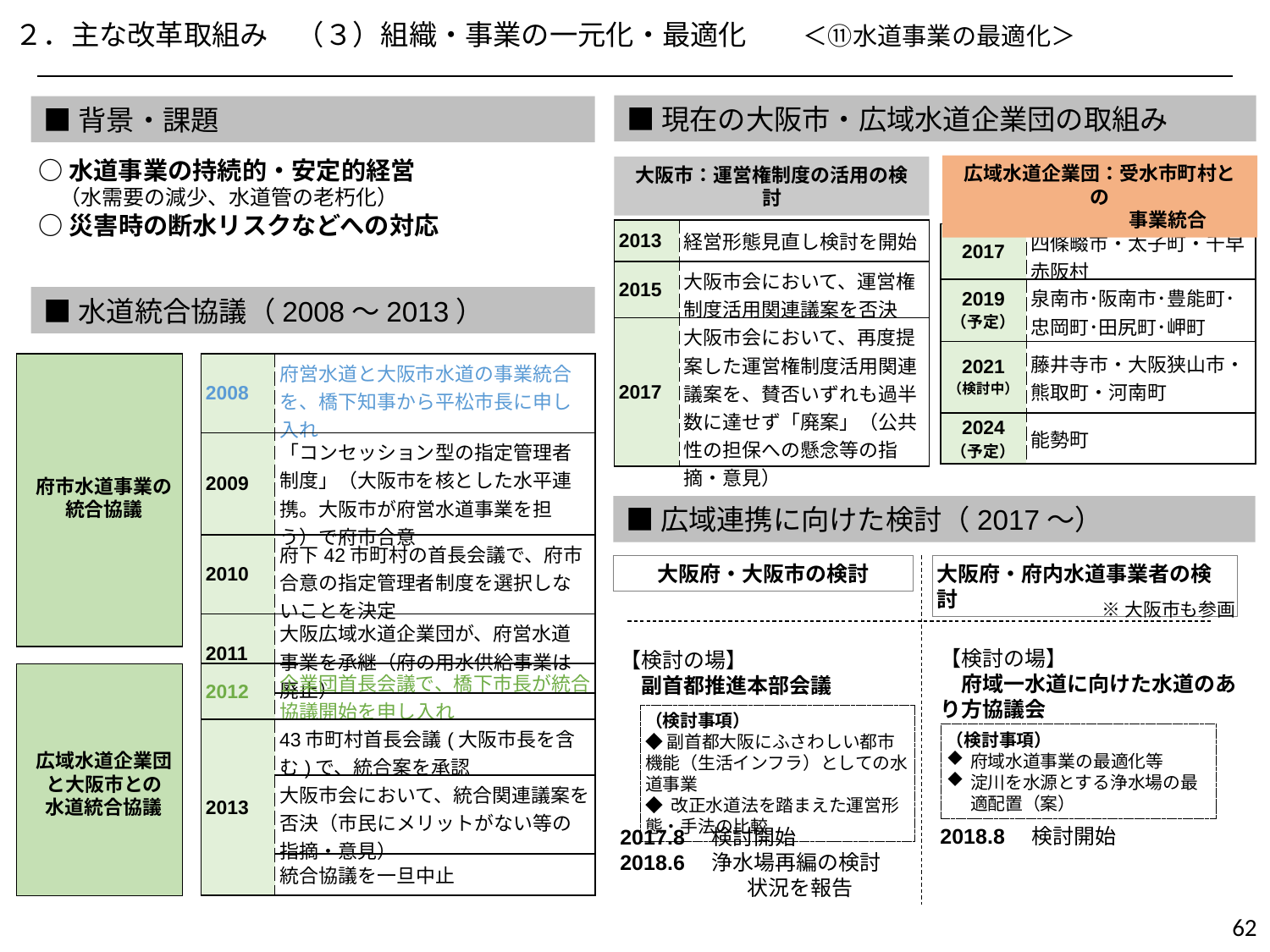

２．主な改革取組み　（３）組織・事業の一元化・最適化　　＜⑪水道事業の最適化＞
■現在の大阪市・広域水道企業団の取組み
■背景・課題
○水道事業の持続的・安定的経営
　（水需要の減少、水道管の老朽化）
○災害時の断水リスクなどへの対応
広域水道企業団：受水市町村との
　　　　　　　事業統合
大阪市：運営権制度の活用の検討
| 2013 | 経営形態見直し検討を開始 |
| --- | --- |
| 2015 | 大阪市会において、運営権制度活用関連議案を否決 |
| 2017 | 大阪市会において、再度提案した運営権制度活用関連議案を、賛否いずれも過半数に達せず「廃案」（公共性の担保への懸念等の指摘・意見） |
| 2017 | 四條畷市・太子町・千早赤阪村 |
| --- | --- |
| 2019 （予定） | 泉南市･阪南市･豊能町･忠岡町･田尻町･岬町 |
| 2021 （検討中） | 藤井寺市・大阪狭山市・熊取町・河南町 |
| 2024 （予定） | 能勢町 |
■水道統合協議（2008～2013）

| 2008 | 府営水道と大阪市水道の事業統合を、橋下知事から平松市長に申し入れ |
| --- | --- |
| 2009 | 「コンセッション型の指定管理者制度」（大阪市を核とした水平連携。大阪市が府営水道事業を担う）で府市合意 |
| 2010 | 府下42市町村の首長会議で、府市合意の指定管理者制度を選択しないことを決定 |
| 2011 | 大阪広域水道企業団が、府営水道事業を承継（府の用水供給事業は廃止） |
府市水道事業の統合協議
■広域連携に向けた検討（2017～）
大阪府・大阪市の検討
大阪府・府内水道事業者の検討
※大阪市も参画
【検討の場】
　府域一水道に向けた水道のあり方協議会

2018.8　検討開始
【検討の場】
　副首都推進本部会議

2017.8　検討開始
2018.6　浄水場再編の検討
　　　　　　状況を報告

| 2012 | 企業団首長会議で、橋下市長が統合協議開始を申し入れ |
| --- | --- |
| 2013 | 43市町村首長会議(大阪市長を含む)で、統合案を承認 |
|  | 大阪市会において、統合関連議案を否決（市民にメリットがない等の指摘・意見） |
|  | 統合協議を一旦中止 |
（検討事項）
◆副首都大阪にふさわしい都市機能（生活インフラ）としての水道事業
◆ 改正水道法を踏まえた運営形態・手法の比較
（検討事項）
府域水道事業の最適化等
淀川を水源とする浄水場の最適配置（案）
広域水道企業団と大阪市との
水道統合協議
62